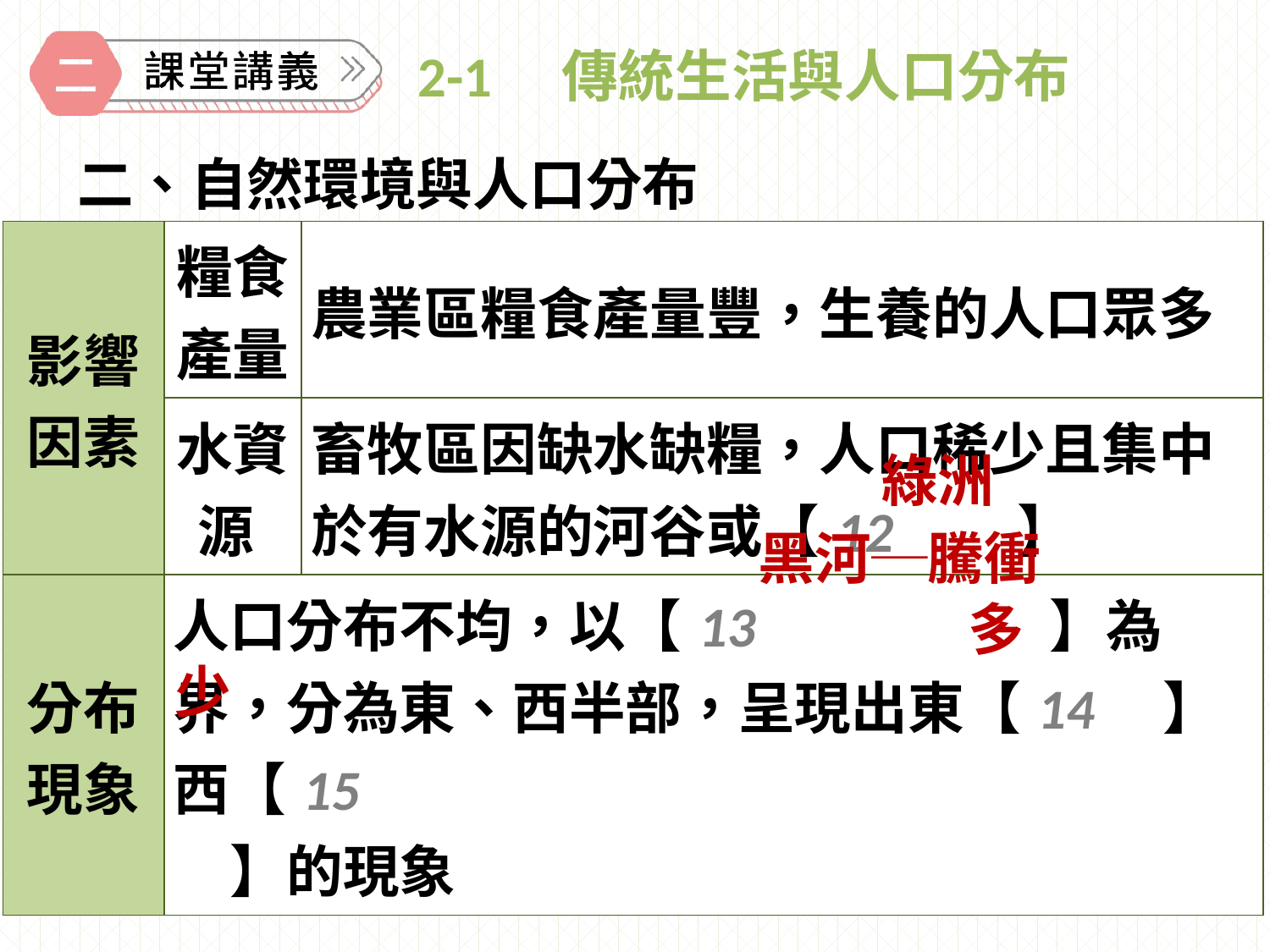

# 2-1　傳統生活與人口分布
二、自然環境與人口分布
| 影響 因素 | 糧食產量 | 農業區糧食產量豐，生養的人口眾多 |
| --- | --- | --- |
|  | 水資源 | 畜牧區因缺水缺糧，人口稀少且集中於有水源的河谷或【12　　】 |
| 分布 現象 | 人口分布不均，以【13　　　　　】為界，分為東、西半部，呈現出東【14　】西【15 　】的現象 |  |
綠洲
黑河─騰衝
多
少